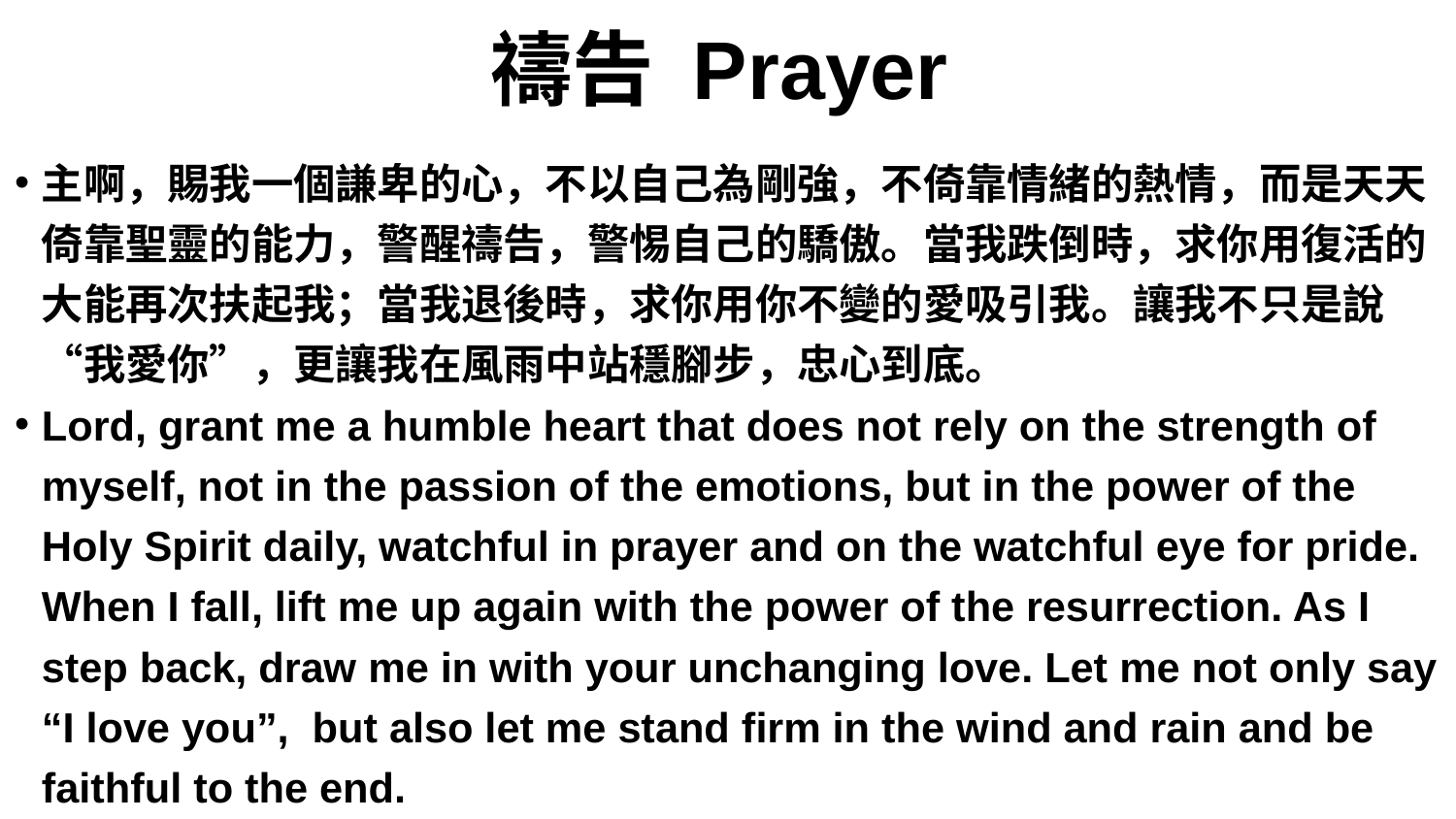

# 禱告 Prayer
主啊，賜我一個謙卑的心，不以自己為剛強，不倚靠情緒的熱情，而是天天倚靠聖靈的能力，警醒禱告，警惕自己的驕傲。當我跌倒時，求你用復活的大能再次扶起我；當我退後時，求你用你不變的愛吸引我。讓我不只是說“我愛你”，更讓我在風雨中站穩腳步，忠心到底。
Lord, grant me a humble heart that does not rely on the strength of myself, not in the passion of the emotions, but in the power of the Holy Spirit daily, watchful in prayer and on the watchful eye for pride. When I fall, lift me up again with the power of the resurrection. As I step back, draw me in with your unchanging love. Let me not only say “I love you”,  but also let me stand firm in the wind and rain and be faithful to the end.